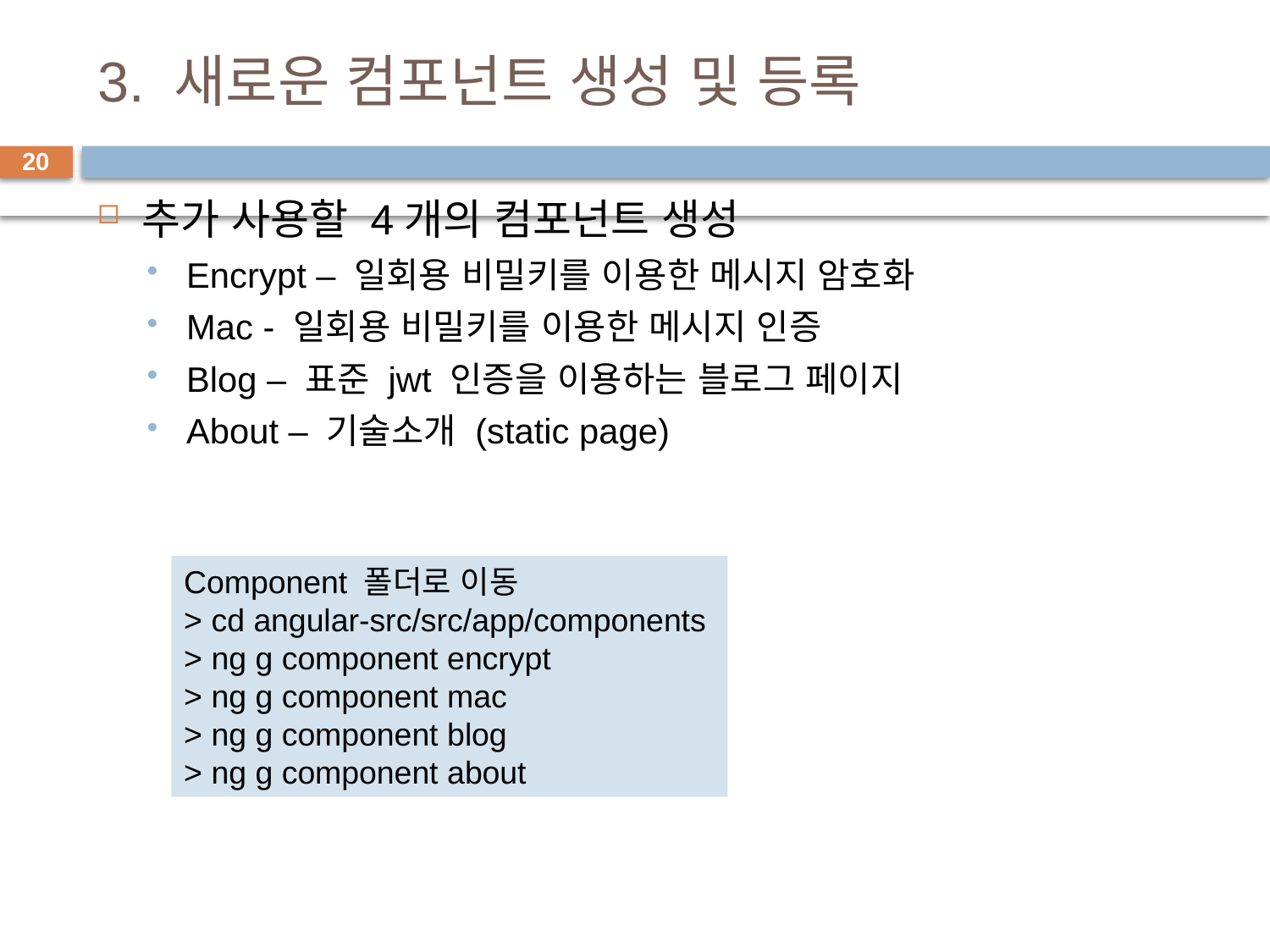

# 3. 새로운 컴포넌트 생성 및 등록
20
추가 사용할 4개의 컴포넌트 생성
Encrypt – 일회용 비밀키를 이용한 메시지 암호화
Mac - 일회용 비밀키를 이용한 메시지 인증
Blog – 표준 jwt 인증을 이용하는 블로그 페이지
About – 기술소개 (static page)

Component 폴더로 이동
> cd angular-src/src/app/components
> ng g component encrypt
> ng g component mac
> ng g component blog
> ng g component about